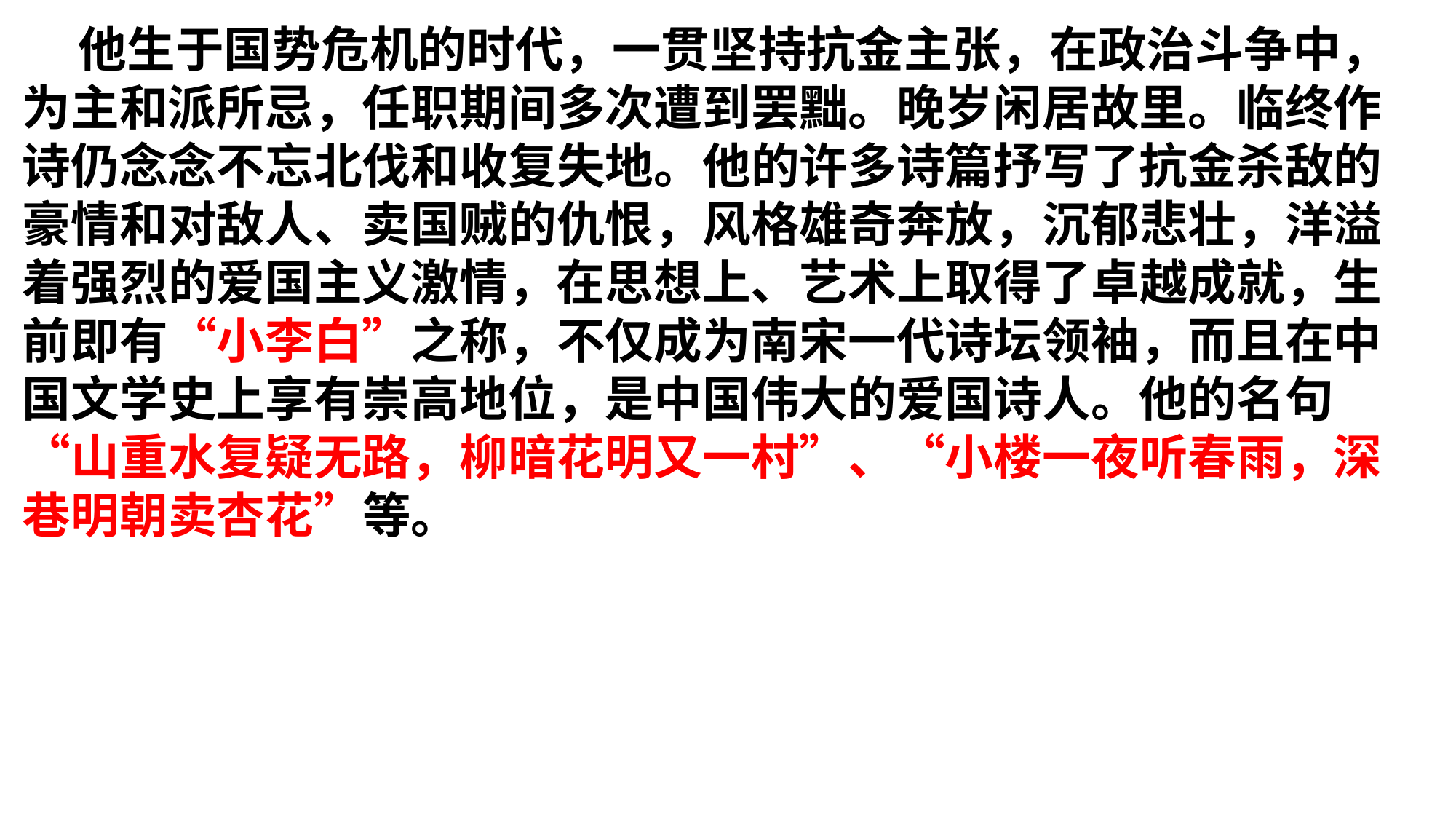

他生于国势危机的时代，一贯坚持抗金主张，在政治斗争中，为主和派所忌，任职期间多次遭到罢黜。晚岁闲居故里。临终作诗仍念念不忘北伐和收复失地。他的许多诗篇抒写了抗金杀敌的豪情和对敌人、卖国贼的仇恨，风格雄奇奔放，沉郁悲壮，洋溢着强烈的爱国主义激情，在思想上、艺术上取得了卓越成就，生前即有“小李白”之称，不仅成为南宋一代诗坛领袖，而且在中国文学史上享有崇高地位，是中国伟大的爱国诗人。他的名句“山重水复疑无路，柳暗花明又一村”、“小楼一夜听春雨，深巷明朝卖杏花”等。